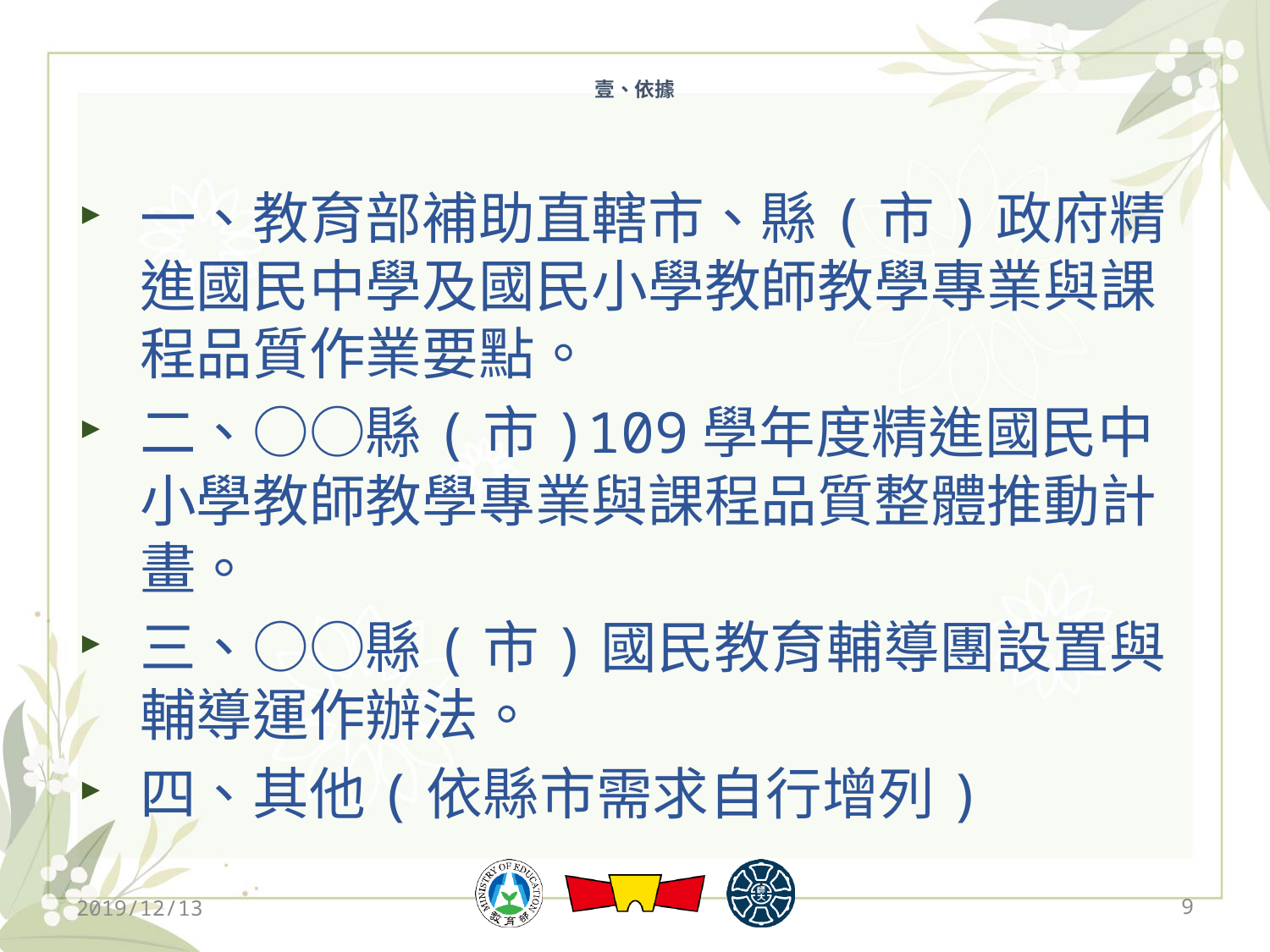

# 壹、依據
一、教育部補助直轄市、縣(市)政府精進國民中學及國民小學教師教學專業與課程品質作業要點。
二、○○縣(市)109學年度精進國民中小學教師教學專業與課程品質整體推動計畫。
三、○○縣(市)國民教育輔導團設置與輔導運作辦法。
四、其他(依縣市需求自行增列)

2019/12/13
9